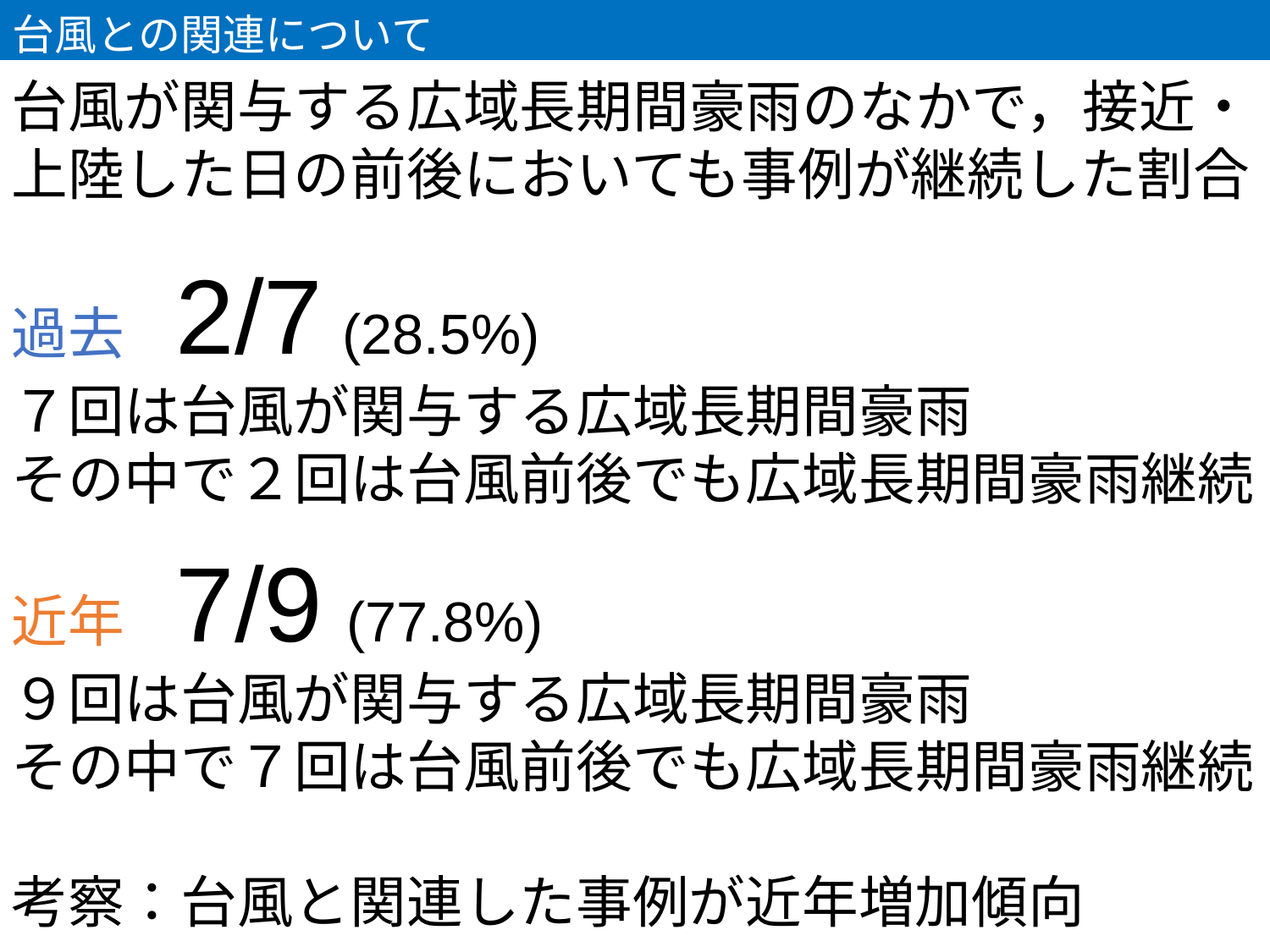

台風との関連について
28
台風が関与する広域長期間豪雨のなかで，接近・上陸した日の前後においても事例が継続した割合

過去   2/7 (28.5%)
７回は台風が関与する広域長期間豪雨
その中で２回は台風前後でも広域長期間豪雨継続

近年   7/9 (77.8%)
９回は台風が関与する広域長期間豪雨
その中で７回は台風前後でも広域長期間豪雨継続

考察：台風と関連した事例が近年増加傾向